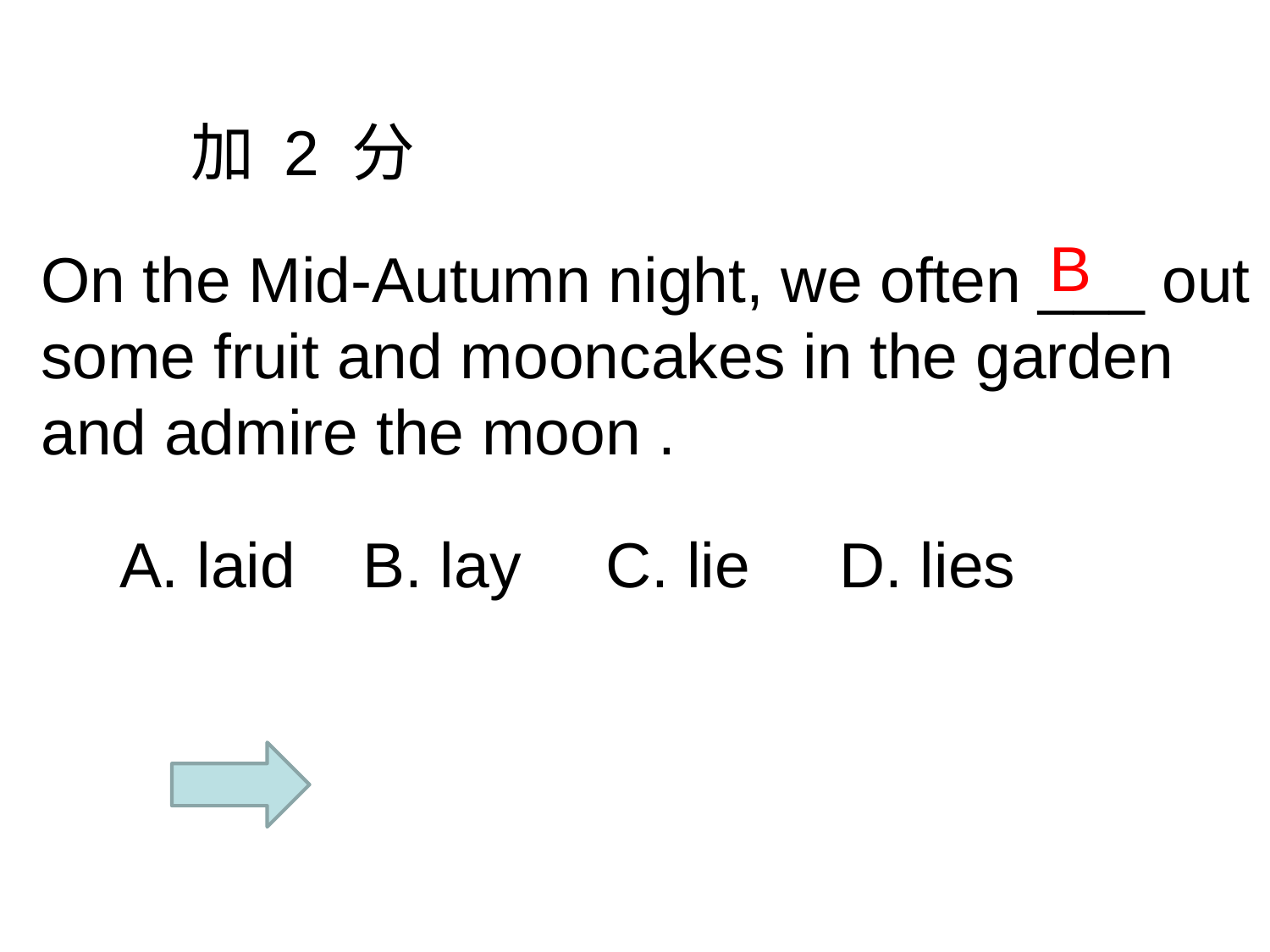

加 2 分
B
On the Mid-Autumn night, we often ___ out
some fruit and mooncakes in the garden
and admire the moon .
A. laid
B. lay
C. lie
D. lies